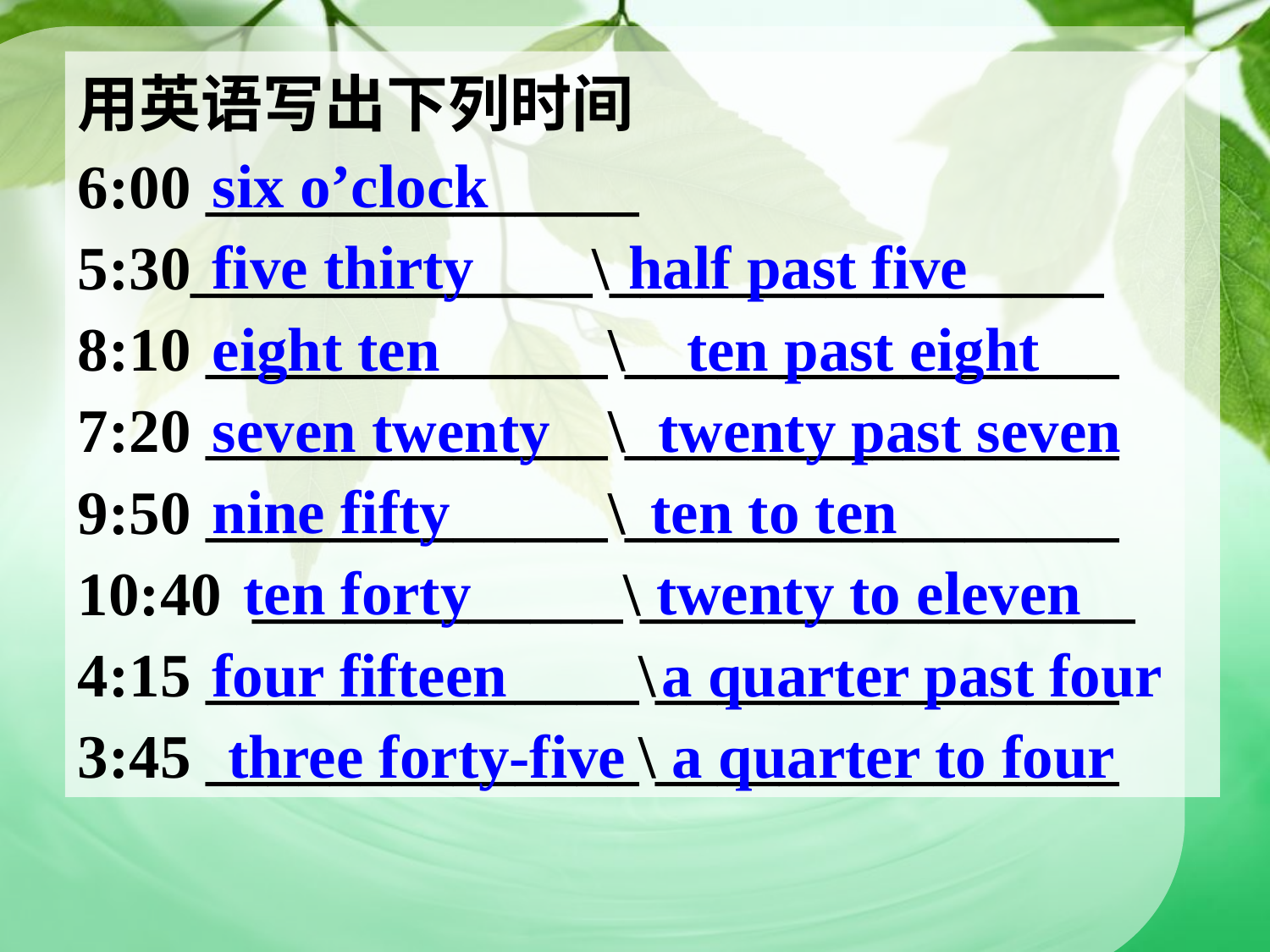

用英语写出下列时间
6:00 ______________             5:30_____________\________________
8:10 _____________\________________
7:20 _____________\________________
9:50 _____________\________________
10:40  ____________\________________
4:15 ______________\_______________
3:45 ______________\_______________
six o’clock
five thirty          half past five
eight ten                ten past eight
seven twenty       twenty past seven
nine fifty             ten to ten
  ten forty            twenty to eleven
four fifteen          a quarter past four
 three forty-five   a quarter to four